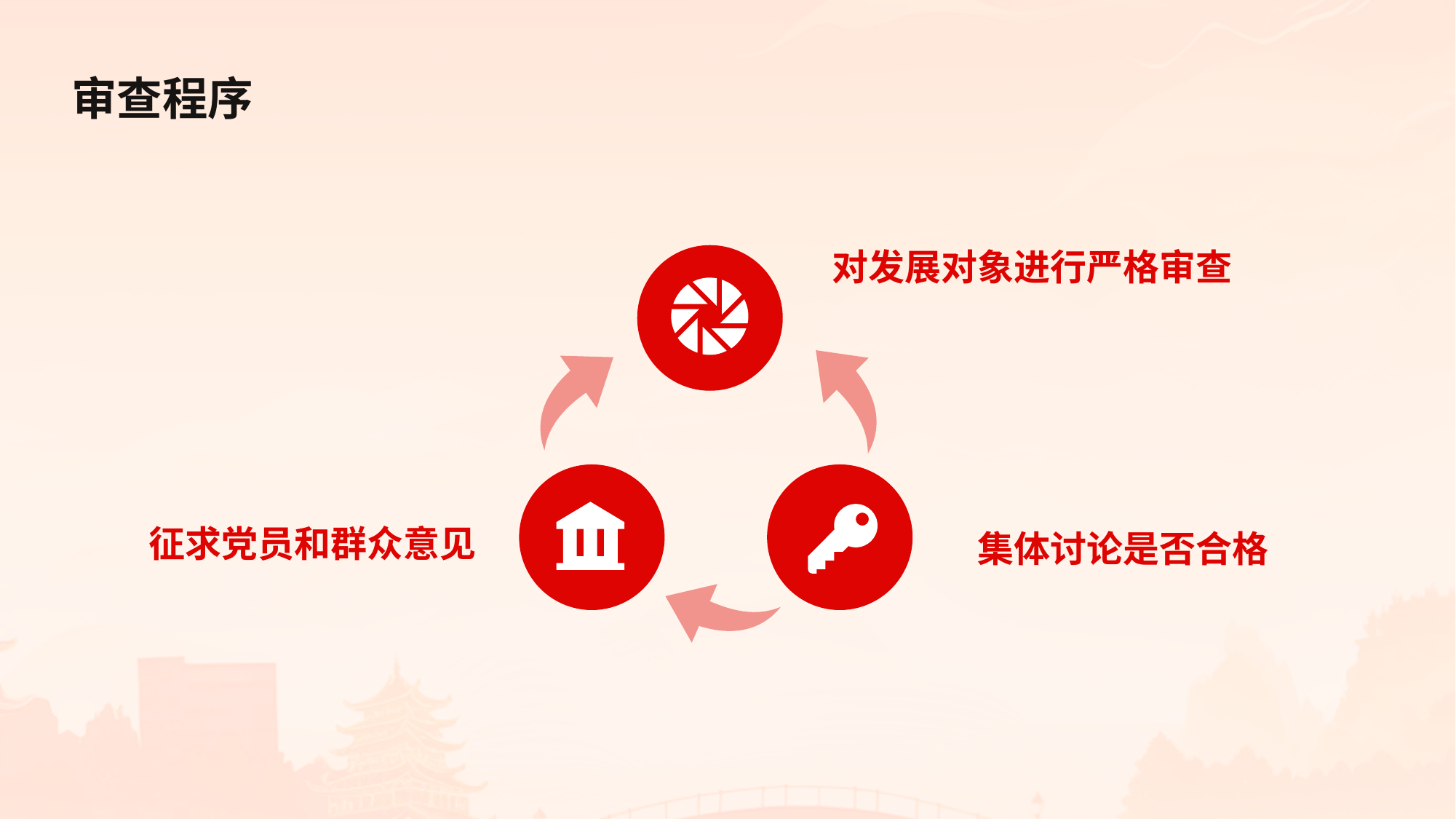

审查程序
对发展对象进行严格审查

征求党员和群众意见
集体讨论是否合格